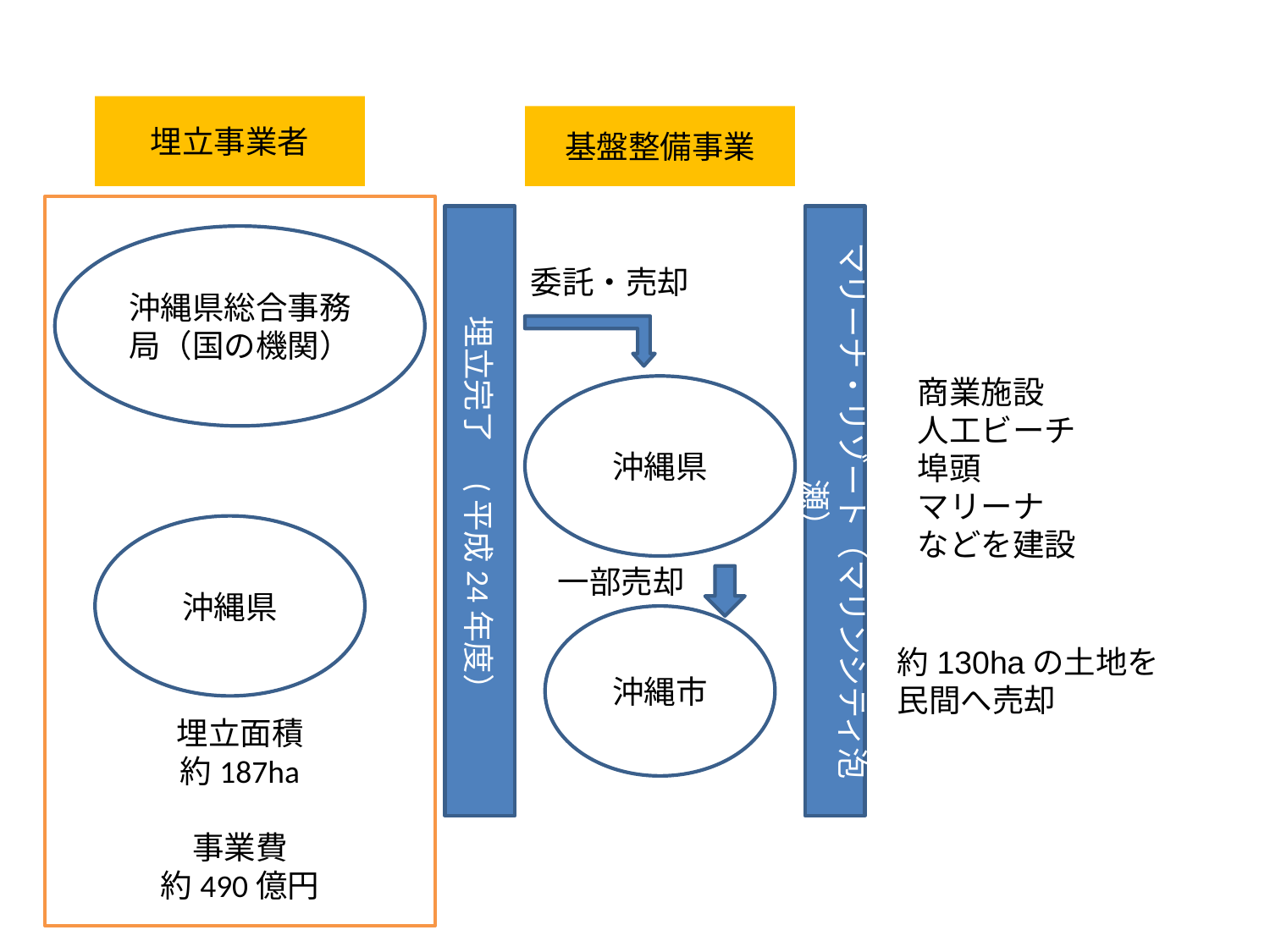

埋立事業者
基盤整備事業

埋立面積
約187ha

事業費
約490億円
埋立完了　(平成24年度）
マリーナ・リゾート（マリンシティ泡瀬）
沖縄県総合事務局（国の機関）
委託・売却

商業施設
人工ビーチ
埠頭
マリーナ
などを建設
沖縄県
沖縄県
一部売却

沖縄市
約130haの土地を
民間へ売却